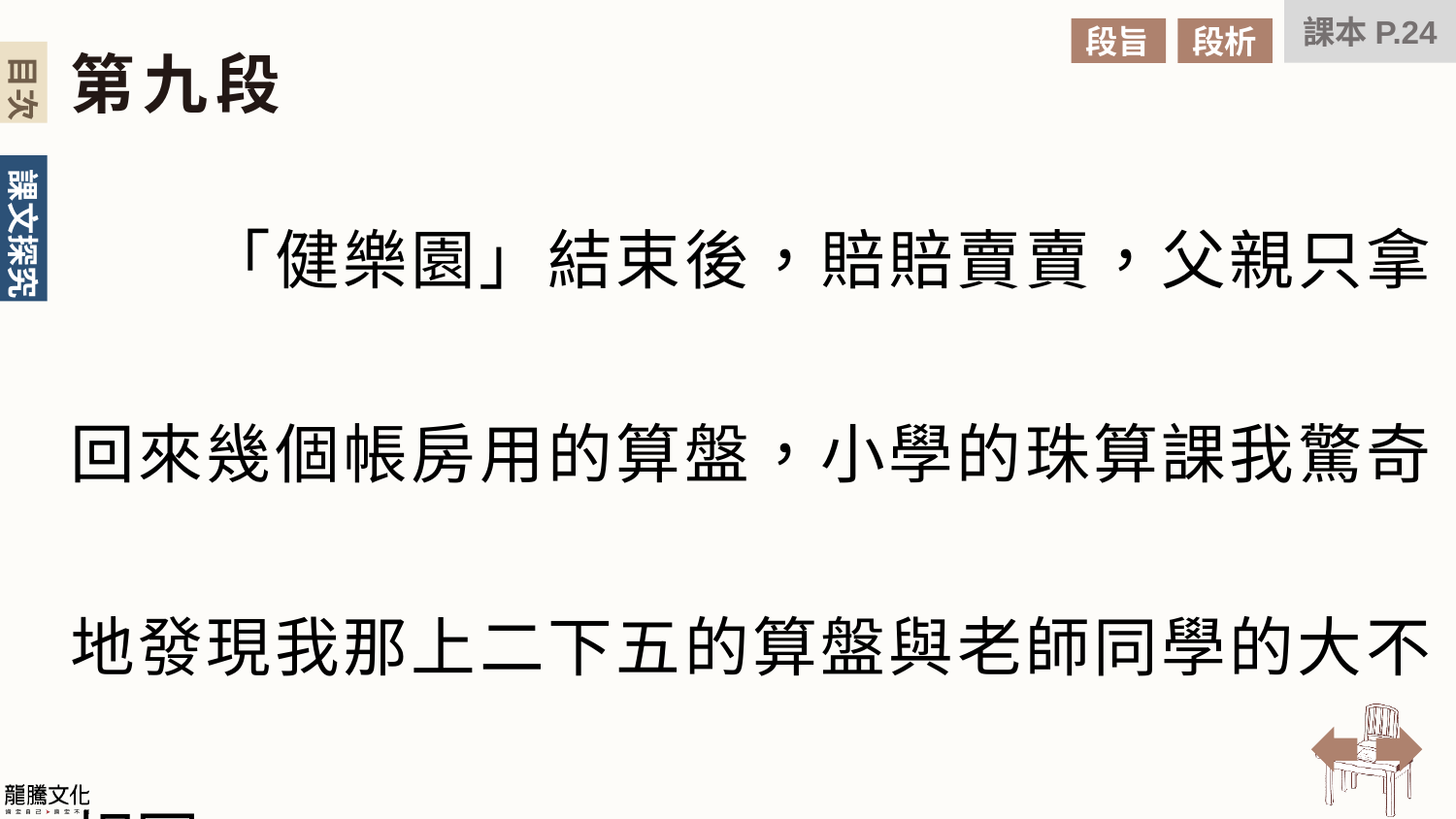

課本P.24
段旨
段析
第九段
　　「健樂園」結束後，賠賠賣賣，父親只拿回來幾個帳房用的算盤，小學的珠算課我驚奇地發現我那上二下五的算盤與老師同學的大不相同，